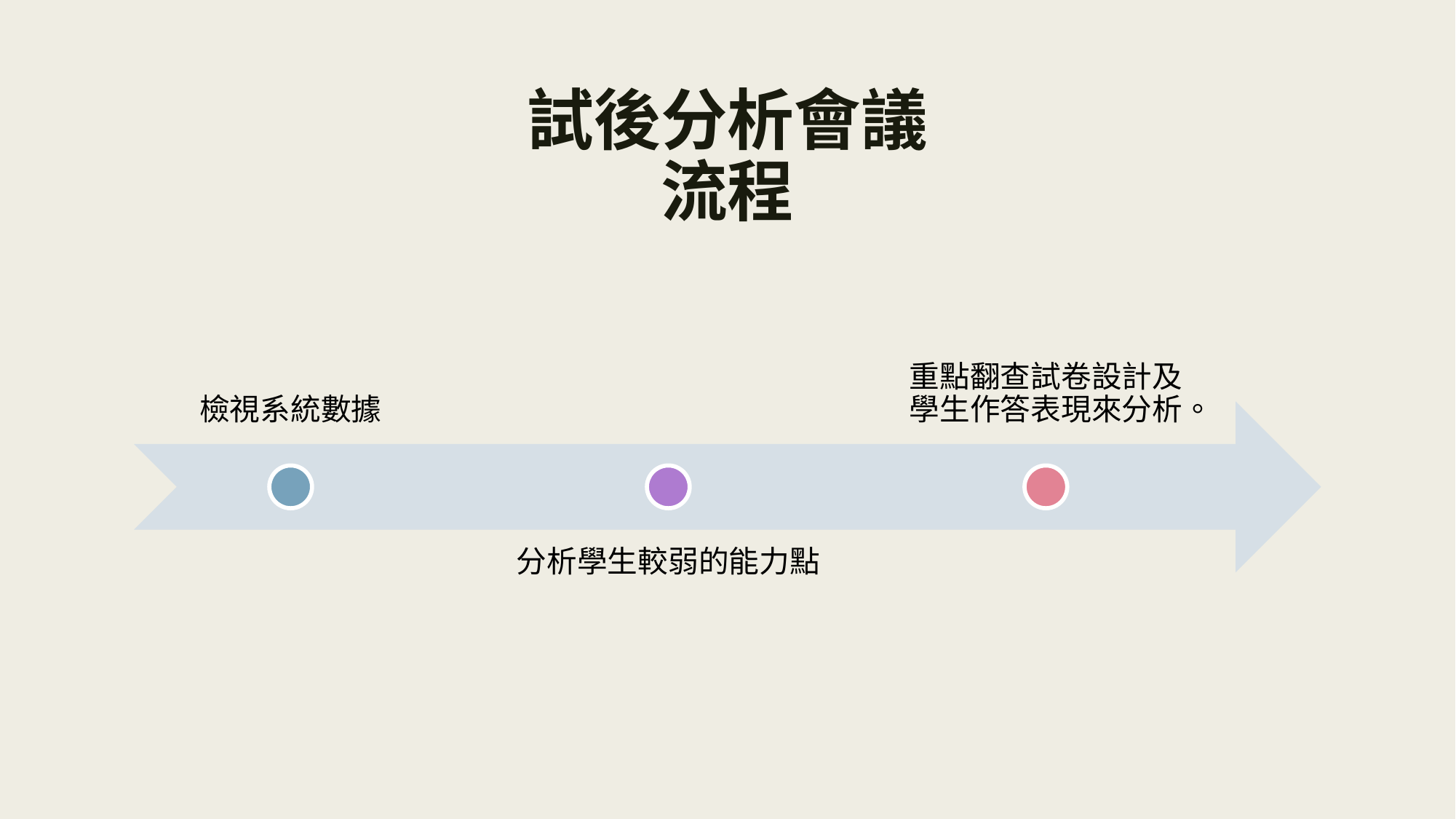

# 試後分析會議 流程
檢視系統數據
分析學生較弱的能力點
重點翻查試卷設計及學生作答表現來分析。